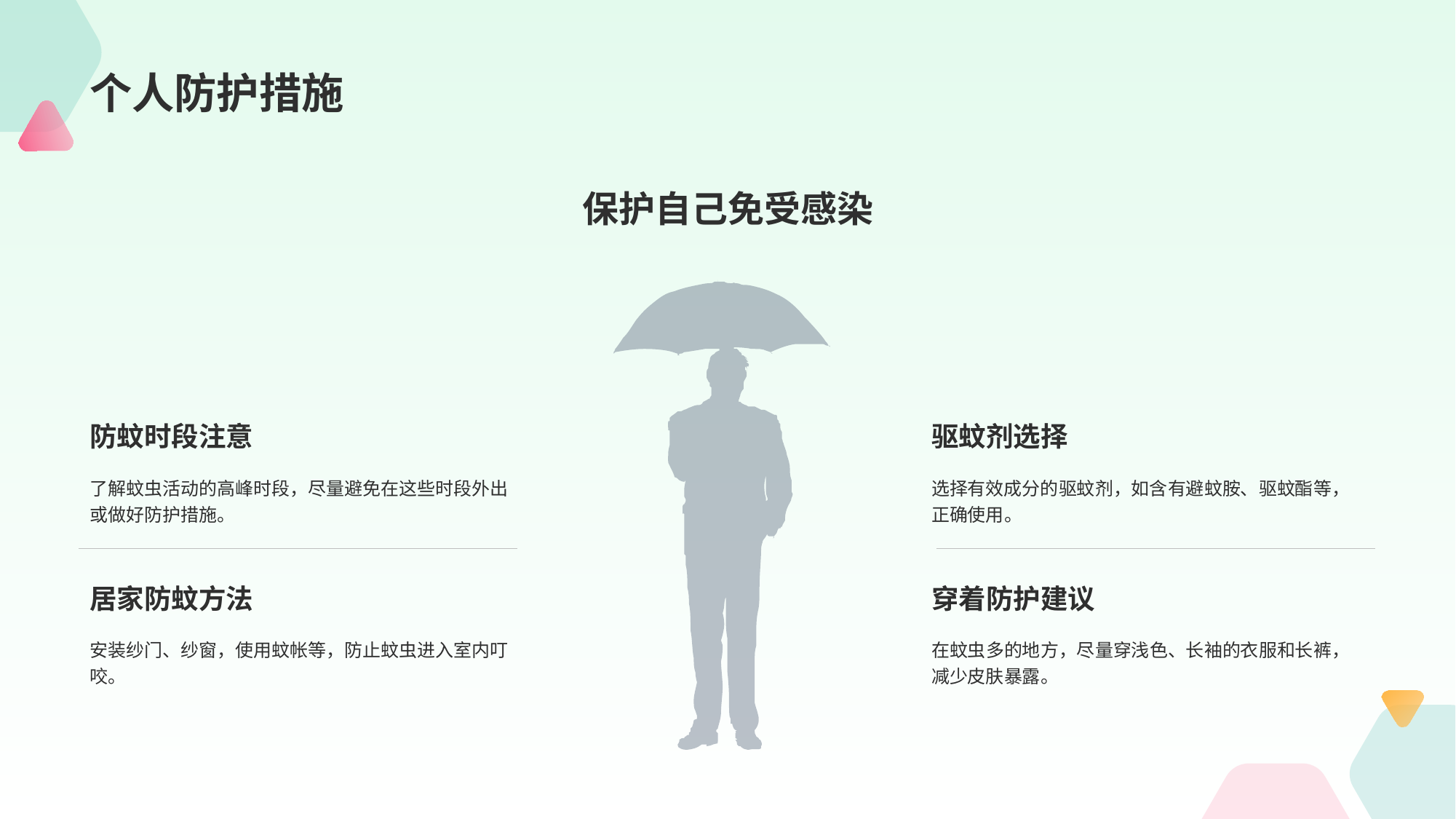

# 个人防护措施
保护自己免受感染

防蚊时段注意
了解蚊虫活动的高峰时段，尽量避免在这些时段外出或做好防护措施。
驱蚊剂选择
选择有效成分的驱蚊剂，如含有避蚊胺、驱蚊酯等，正确使用。
居家防蚊方法
安装纱门、纱窗，使用蚊帐等，防止蚊虫进入室内叮咬。
穿着防护建议
在蚊虫多的地方，尽量穿浅色、长袖的衣服和长裤，减少皮肤暴露。